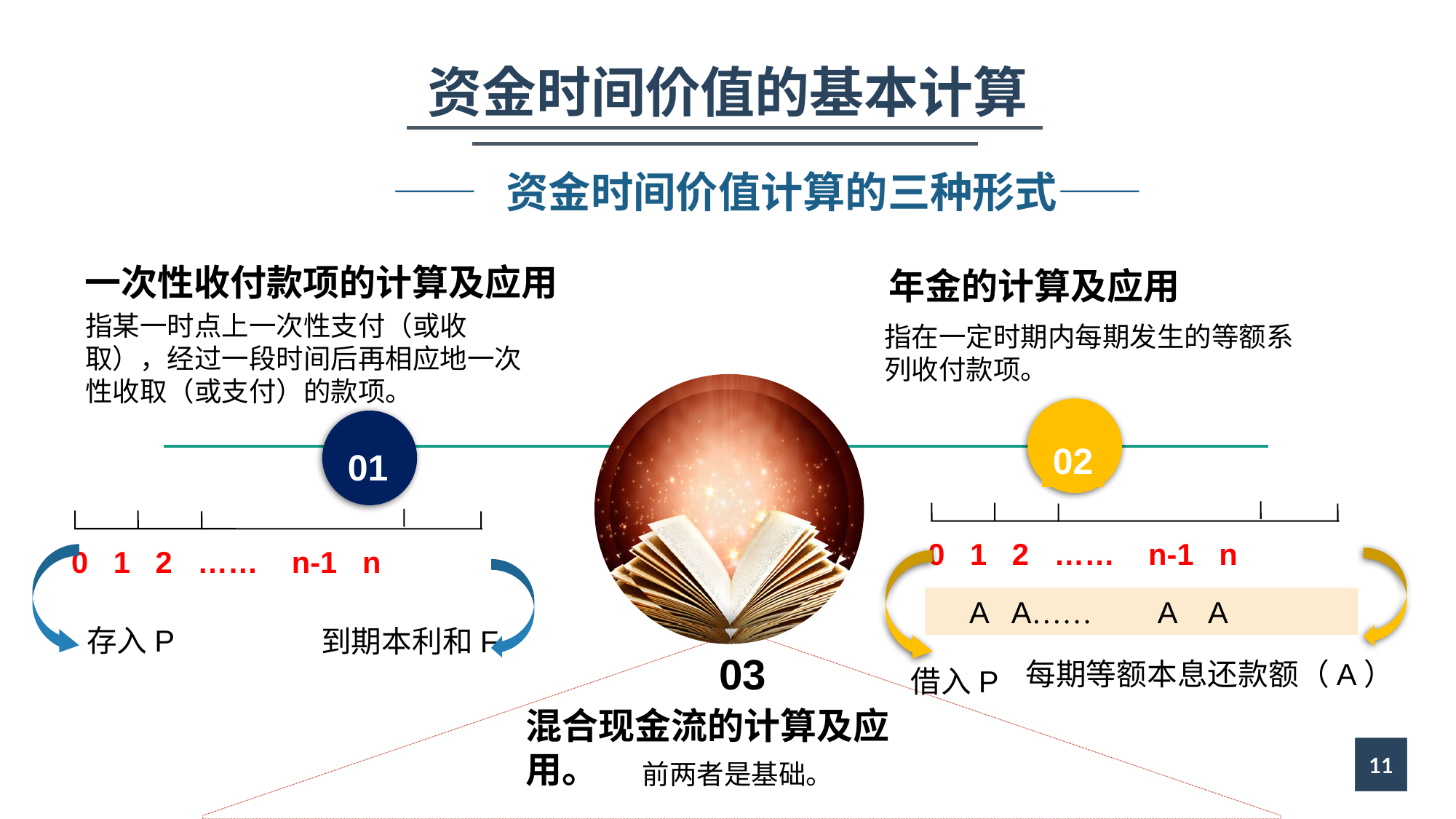

资金时间价值的基本计算
——  资金时间价值计算的三种形式——

一次性收付款项的计算及应用
年金的计算及应用
指某一时点上一次性支付（或收取），经过一段时间后再相应地一次性收取（或支付）的款项。
指在一定时期内每期发生的等额系列收付款项。

02

01

0   1   2   ……    n-1   n
0   1   2   ……    n-1   n

    A   A……        A    A
存入P
到期本利和F
03
每期等额本息还款额（A）
借入P
混合现金流的计算及应用。
11
前两者是基础。